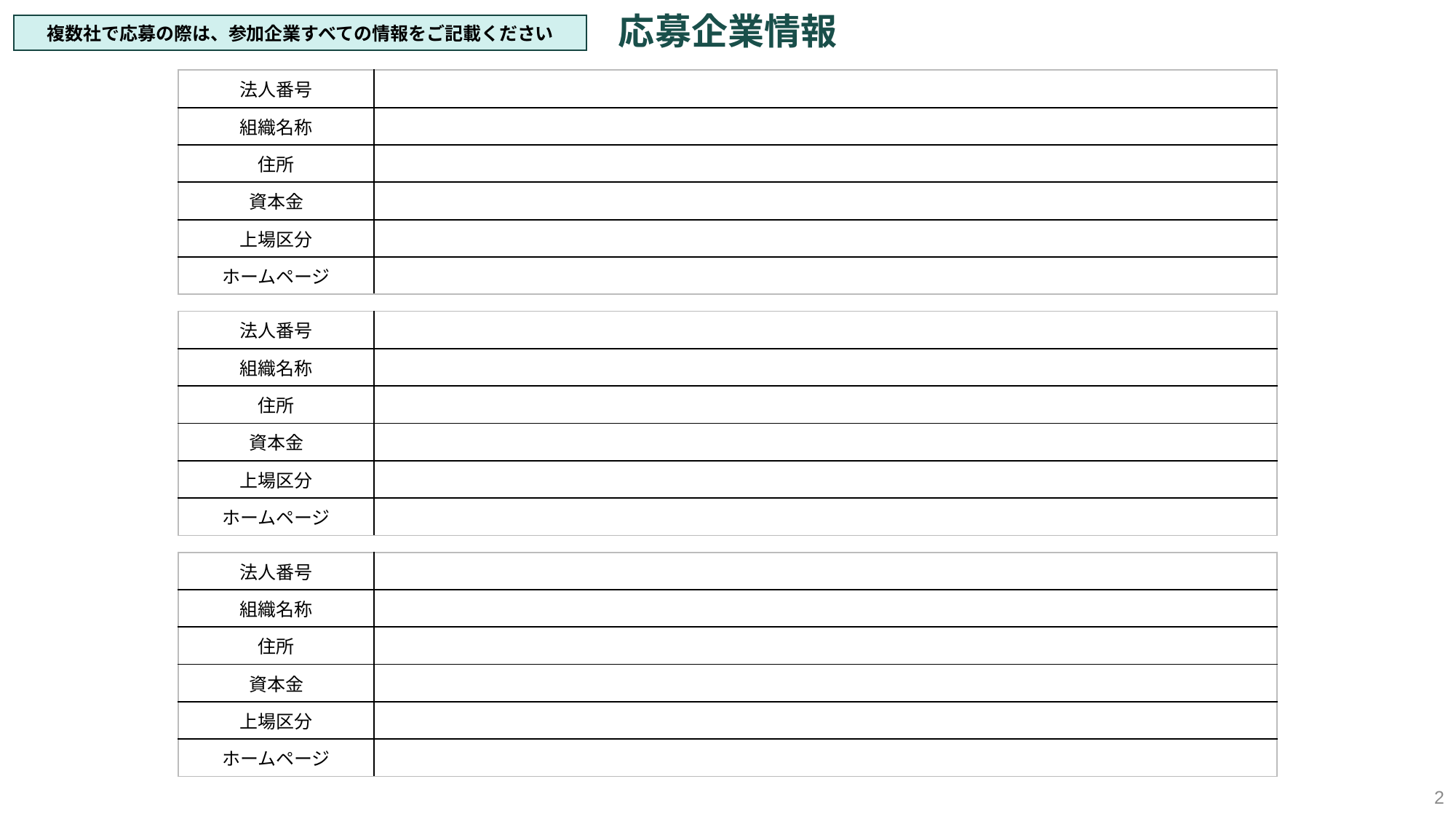

# 応募企業情報
複数社で応募の際は、参加企業すべての情報をご記載ください
| 法人番号 |  |
| --- | --- |
| 組織名称 |  |
| 住所 |  |
| 資本金 |  |
| 上場区分 |  |
| ホームページ |  |
| 法人番号 |  |
| --- | --- |
| 組織名称 |  |
| 住所 |  |
| 資本金 |  |
| 上場区分 |  |
| ホームページ |  |
| 法人番号 |  |
| --- | --- |
| 組織名称 |  |
| 住所 |  |
| 資本金 |  |
| 上場区分 |  |
| ホームページ |  |
2